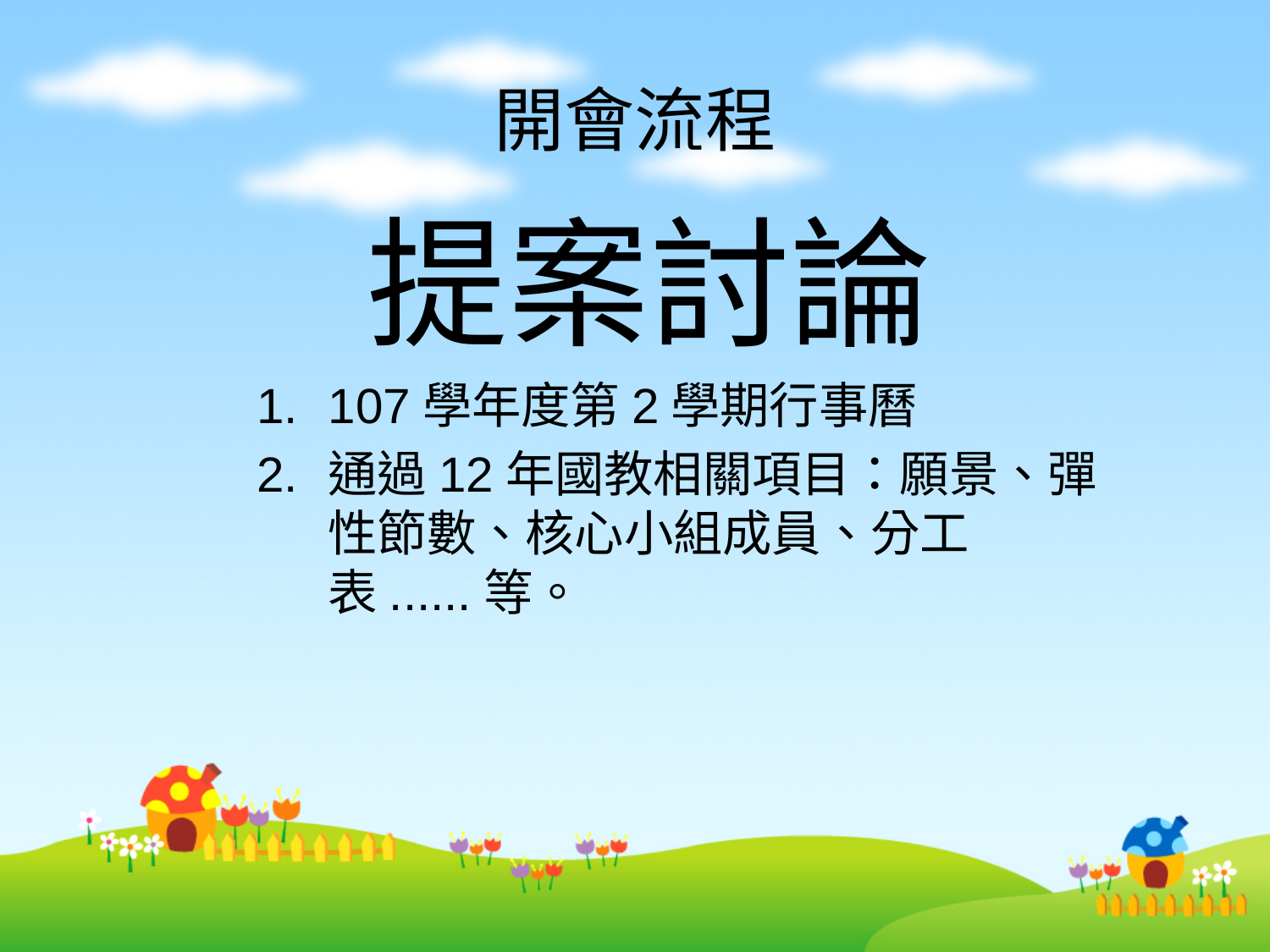

# 開會流程
提案討論
107學年度第2學期行事曆
通過12年國教相關項目：願景、彈性節數、核心小組成員、分工表......等。